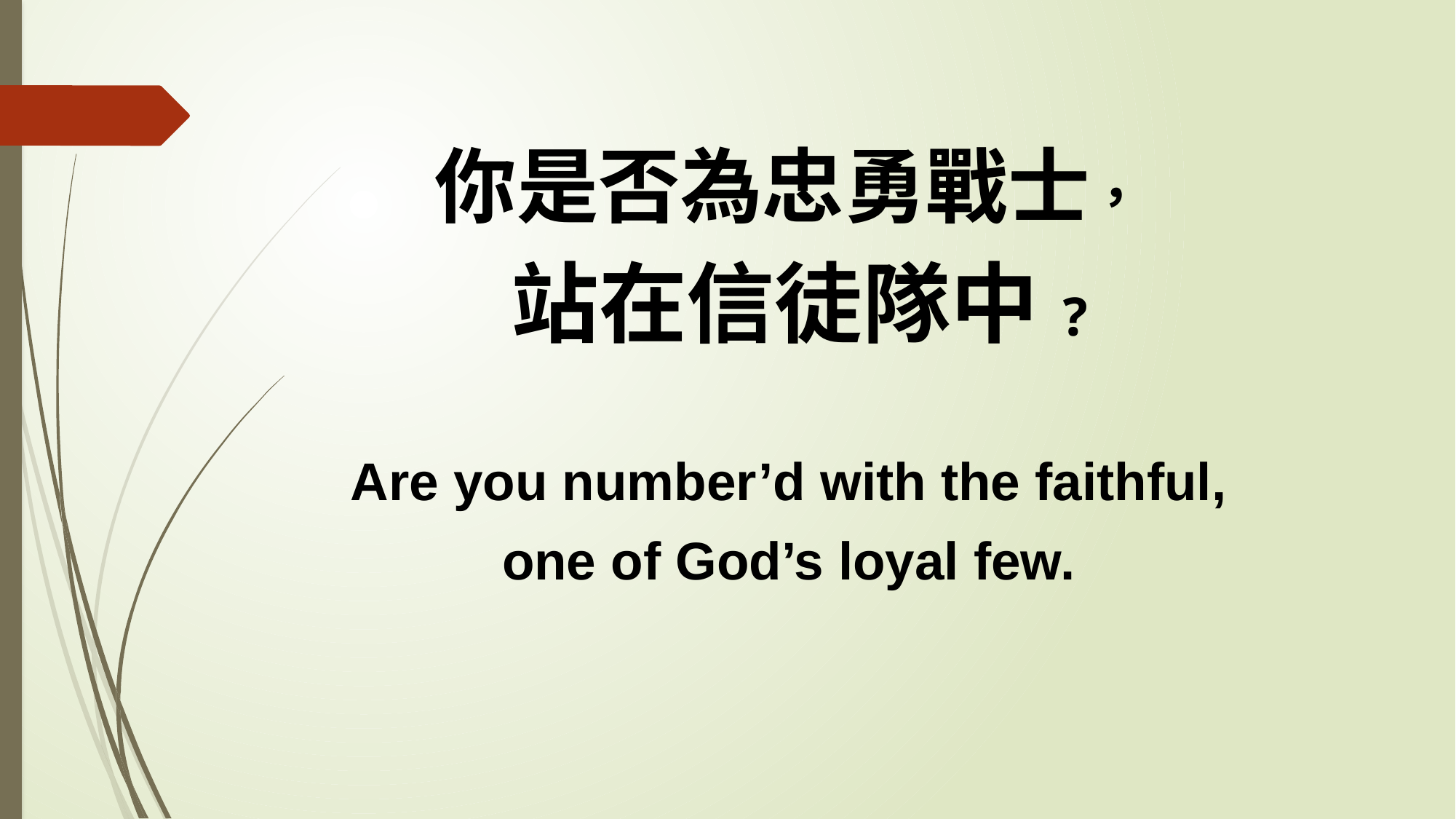

你是否為忠勇戰士，
 站在信徒隊中?

Are you number’d with the faithful,
one of God’s loyal few.